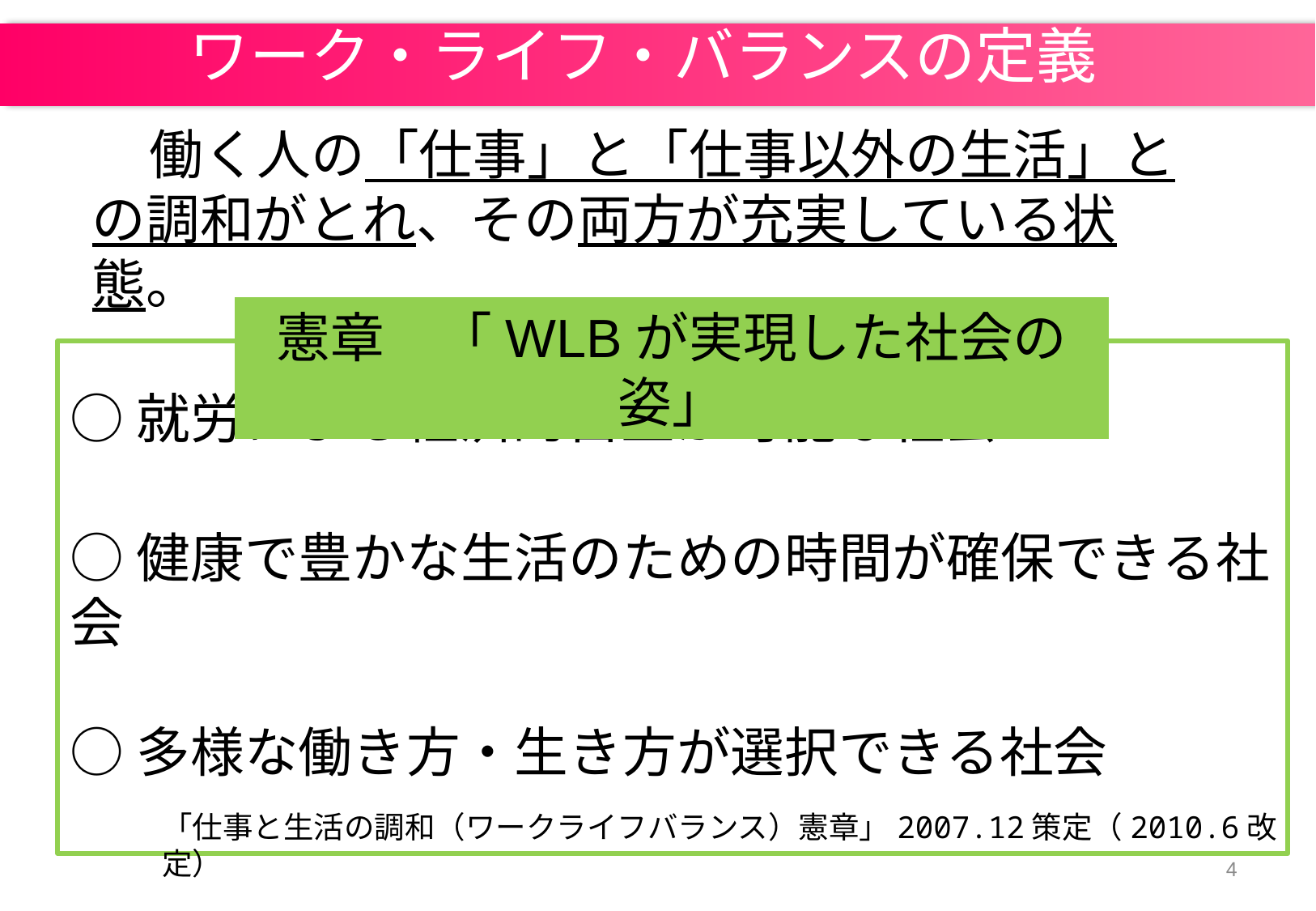

ワーク・ライフ・バランスの定義
　　働く人の「仕事」と「仕事以外の生活」との調和がとれ、その両方が充実している状態。
憲章　「WLBが実現した社会の姿」

○就労による経済的自立が可能な社会

○健康で豊かな生活のための時間が確保できる社会

○多様な働き方・生き方が選択できる社会

「仕事と生活の調和（ワークライフバランス）憲章」2007.12策定（2010.6改定）

4